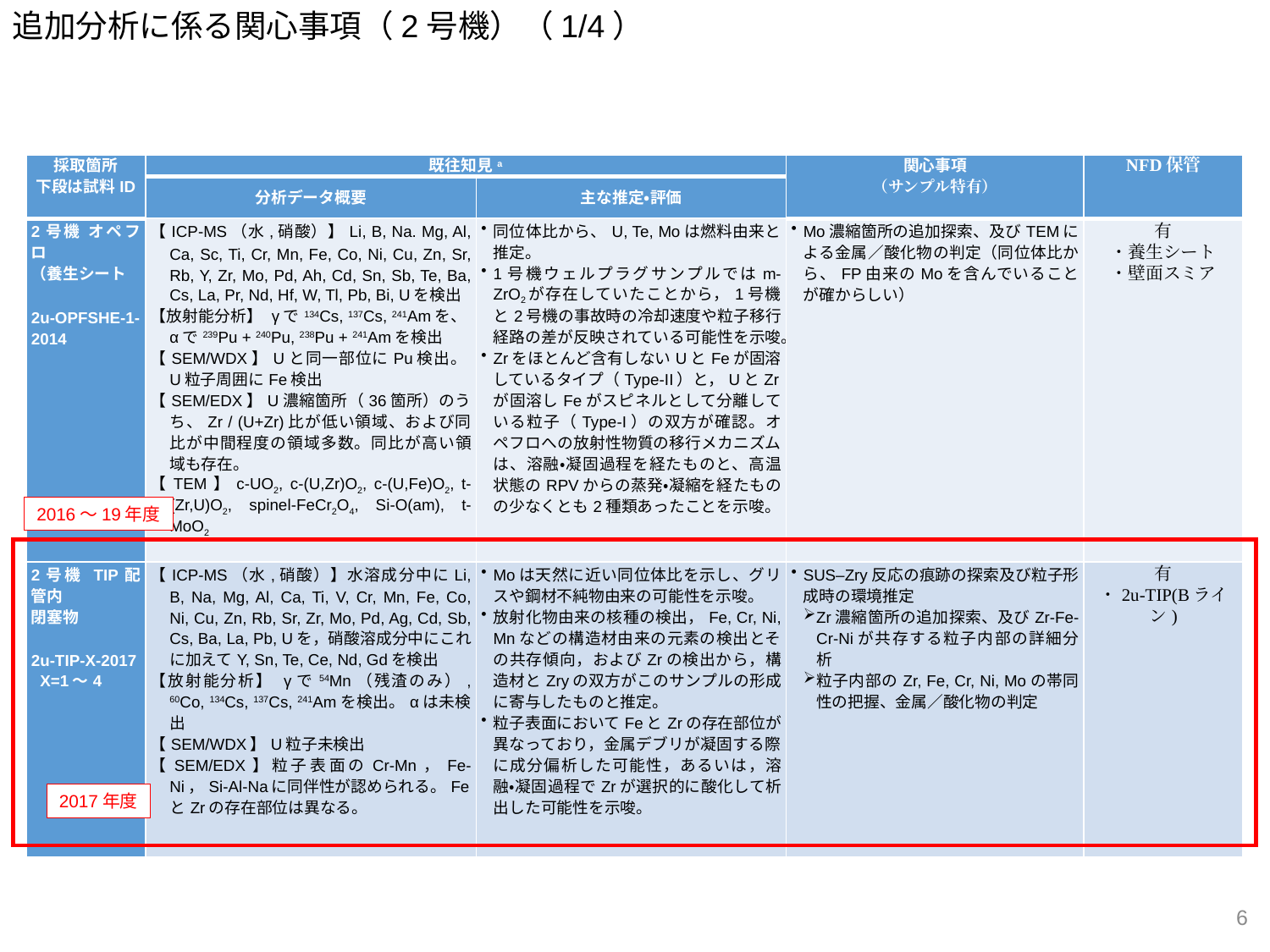

追加分析に係る関心事項（2号機）（1/4）
| 採取箇所 下段は試料ID | 既往知見a |  | 関心事項 （サンプル特有） | NFD保管 |
| --- | --- | --- | --- | --- |
|  | 分析データ概要 | 主な推定・評価 |  |  |
| 2号機 オペフロ （養生シート   2u-OPFSHE-1-2014 | 【ICP-MS（水,硝酸）】Li, B, Na. Mg, Al, Ca, Sc, Ti, Cr, Mn, Fe, Co, Ni, Cu, Zn, Sr, Rb, Y, Zr, Mo, Pd, Ah, Cd, Sn, Sb, Te, Ba, Cs, La, Pr, Nd, Hf, W, Tl, Pb, Bi, Uを検出 【放射能分析】 γで134Cs, 137Cs, 241Amを、αで239Pu + 240Pu, 238Pu + 241Amを検出 【SEM/WDX】Uと同一部位にPu検出。U粒子周囲にFe検出 【SEM/EDX】U濃縮箇所（36箇所）のうち、Zr / (U+Zr)比が低い領域、および同比が中間程度の領域多数。同比が高い領域も存在。 【TEM】c-UO2, c-(U,Zr)O2, c-(U,Fe)O2, t-(Zr,U)O2, spinel-FeCr2O4, Si-O(am), t-MoO2 | 同位体比から、U, Te, Moは燃料由来と推定。 1号機ウェルプラグサンプルではm-ZrO2が存在していたことから，1号機と2号機の事故時の冷却速度や粒子移行経路の差が反映されている可能性を示唆。 Zrをほとんど含有しないUとFeが固溶しているタイプ（Type-II）と，UとZrが固溶しFeがスピネルとして分離している粒子（Type-I）の双方が確認。オペフロへの放射性物質の移行メカニズムは、溶融・凝固過程を経たものと、高温状態のRPVからの蒸発・凝縮を経たものの少なくとも2種類あったことを示唆。 | Mo濃縮箇所の追加探索、及びTEMによる金属／酸化物の判定（同位体比から、FP由来のMoを含んでいることが確からしい） | 有 ・養生シート ・壁面スミア |
| 2号機 TIP配管内 閉塞物   2u-TIP-X-2017 X=1～4 | 【ICP-MS（水,硝酸）】水溶成分中にLi, B, Na, Mg, Al, Ca, Ti, V, Cr, Mn, Fe, Co, Ni, Cu, Zn, Rb, Sr, Zr, Mo, Pd, Ag, Cd, Sb, Cs, Ba, La, Pb, Uを，硝酸溶成分中にこれに加えてY, Sn, Te, Ce, Nd, Gdを検出 【放射能分析】 γで54Mn（残渣のみ）, 60Co, 134Cs, 137Cs, 241Amを検出。αは未検出 【SEM/WDX】U粒子未検出 【SEM/EDX】粒子表面のCr-Mn，Fe-Ni，Si-Al-Naに同伴性が認められる。FeとZrの存在部位は異なる。 | Moは天然に近い同位体比を示し、グリスや鋼材不純物由来の可能性を示唆。 放射化物由来の核種の検出，Fe, Cr, Ni, Mnなどの構造材由来の元素の検出とその共存傾向，およびZrの検出から，構造材とZryの双方がこのサンプルの形成に寄与したものと推定。 粒子表面においてFeとZrの存在部位が異なっており，金属デブリが凝固する際に成分偏析した可能性，あるいは，溶融・凝固過程でZrが選択的に酸化して析出した可能性を示唆。 | SUS–Zry反応の痕跡の探索及び粒子形成時の環境推定 Zr濃縮箇所の追加探索、及びZr-Fe-Cr-Niが共存する粒子内部の詳細分析 粒子内部のZr, Fe, Cr, Ni, Moの帯同性の把握、金属／酸化物の判定 | 有 ・2u-TIP(Bライン) |
2016～19年度

2017年度
6